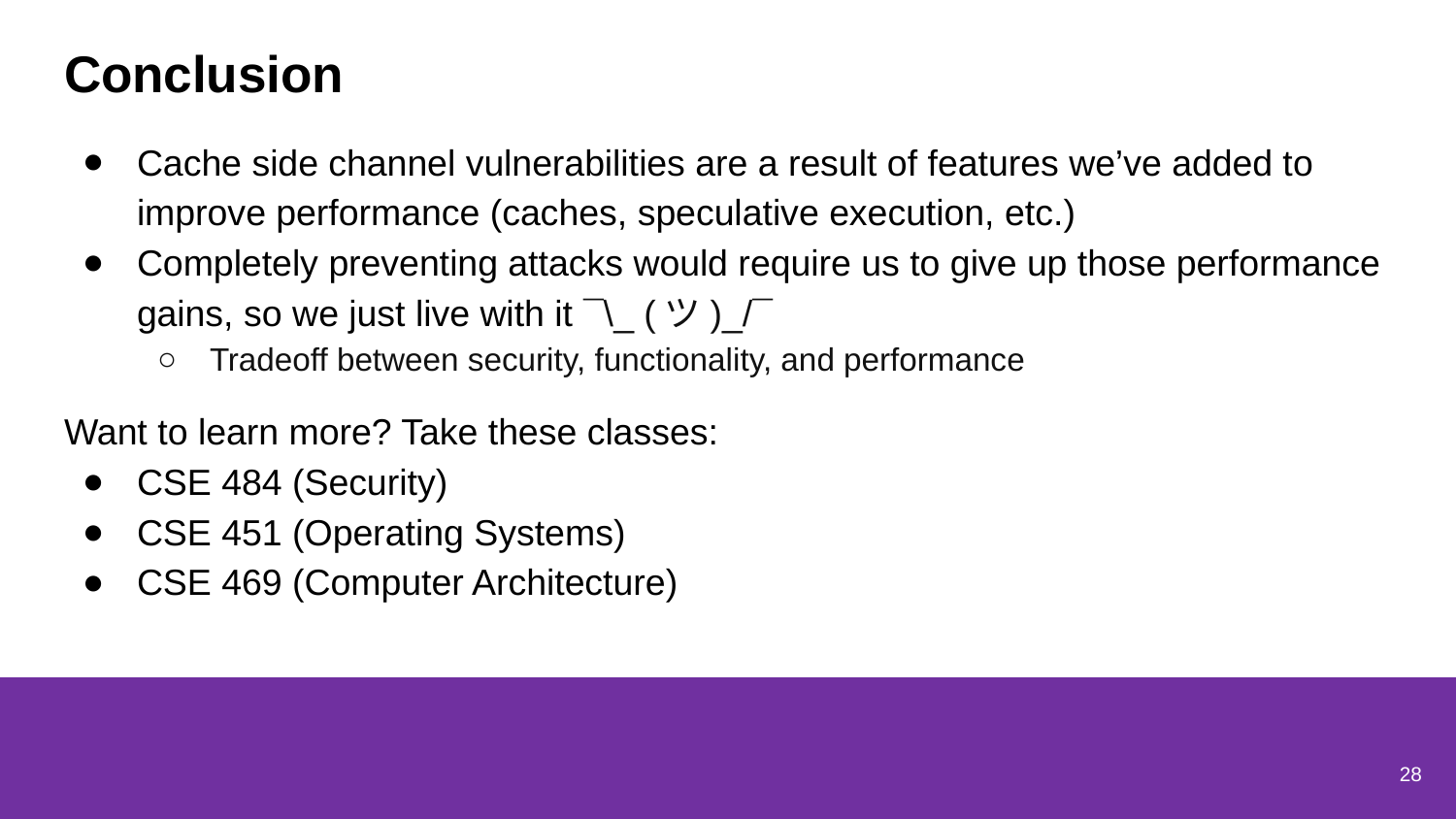

# Conclusion
Cache side channel vulnerabilities are a result of features we’ve added to improve performance (caches, speculative execution, etc.)
Completely preventing attacks would require us to give up those performance gains, so we just live with it ¯\_ (ツ)_/¯
Tradeoff between security, functionality, and performance
Want to learn more? Take these classes:
CSE 484 (Security)
CSE 451 (Operating Systems)
CSE 469 (Computer Architecture)
28